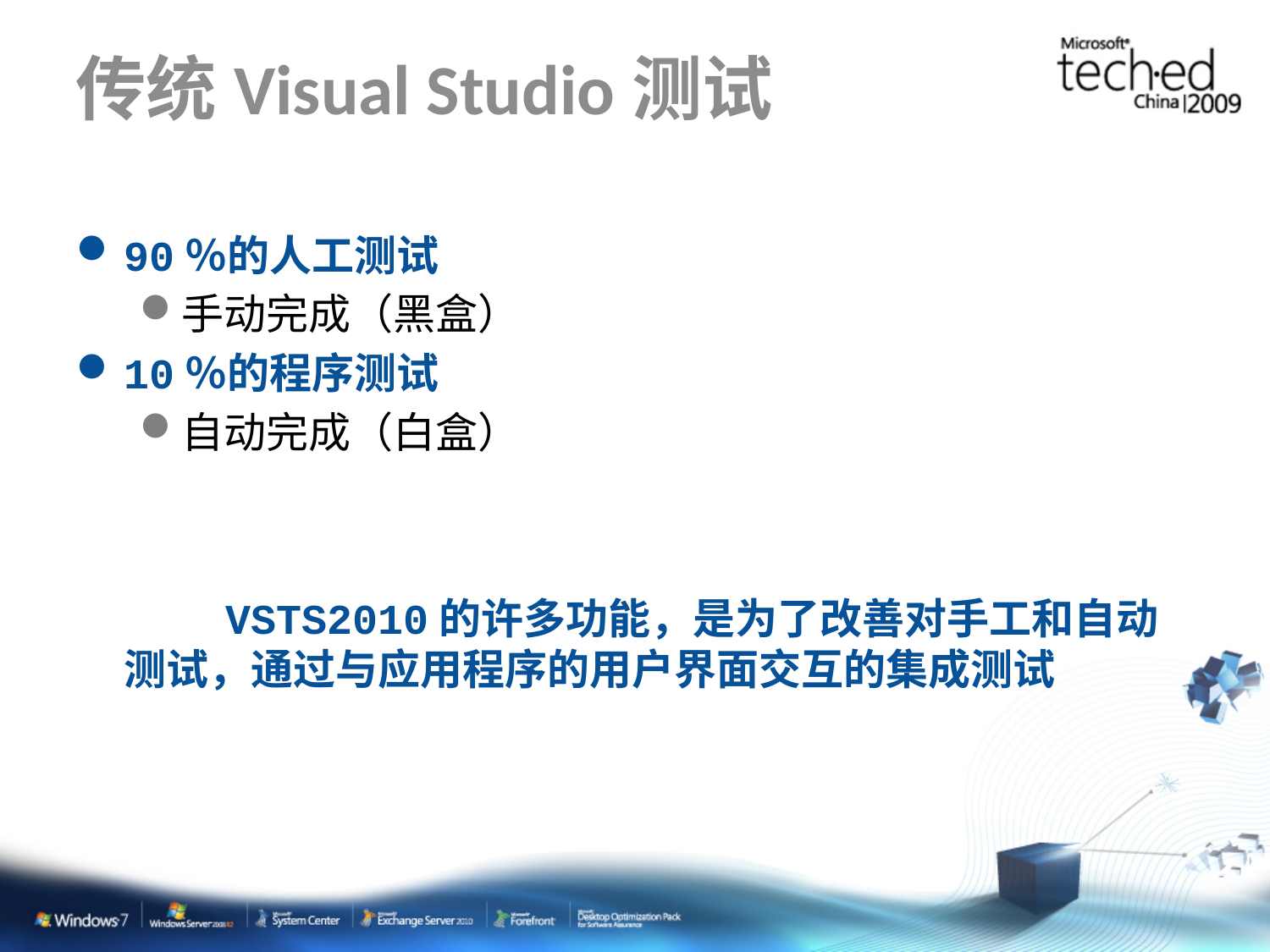

# 传统Visual Studio测试
90％的人工测试
手动完成（黑盒）
10％的程序测试
自动完成（白盒）

    VSTS2010的许多功能，是为了改善对手工和自动测试，通过与应用程序的用户界面交互的集成测试